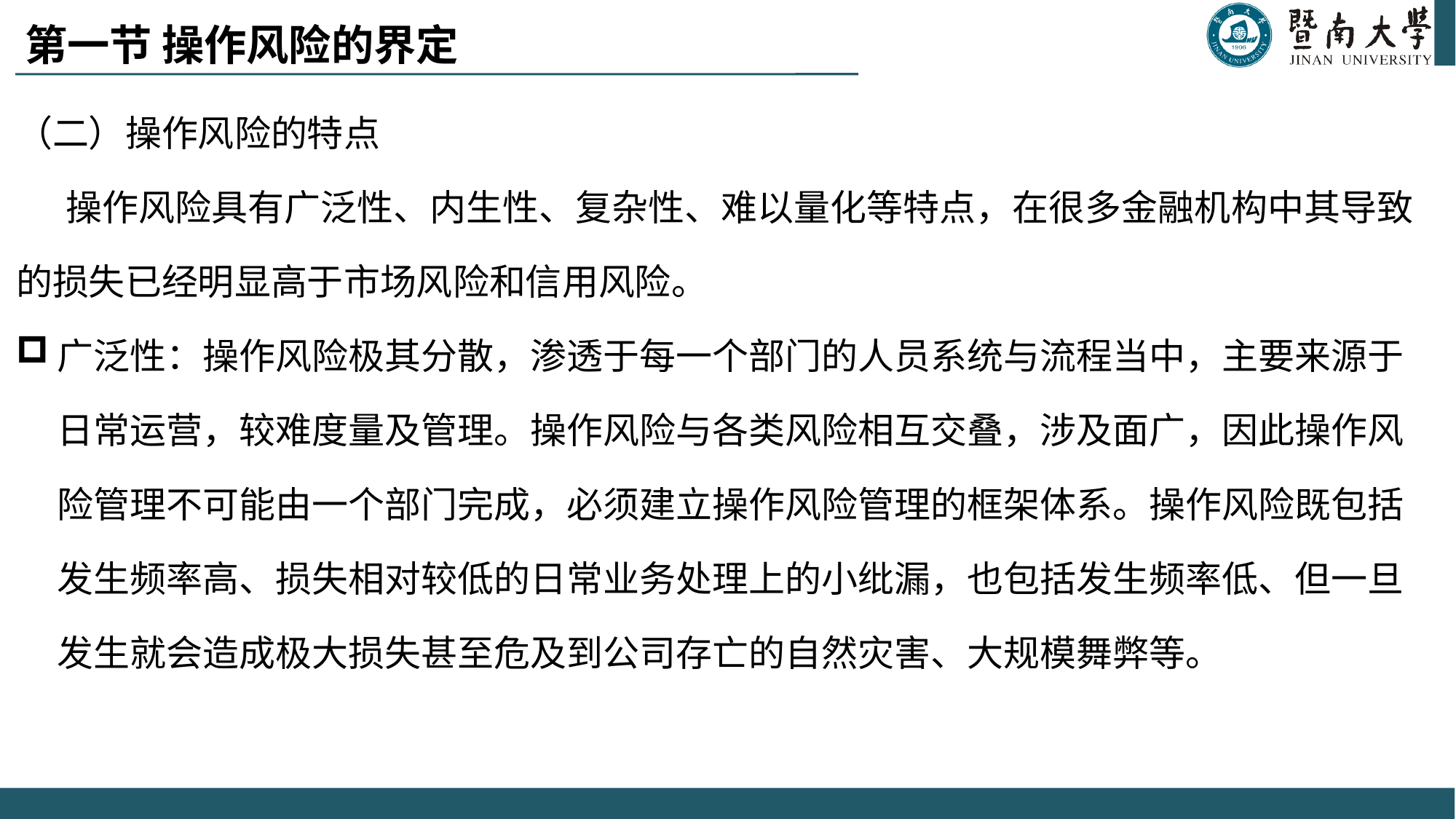

# 第一节 操作风险的界定
（二）操作风险的特点
     操作风险具有广泛性、内生性、复杂性、难以量化等特点，在很多金融机构中其导致的损失已经明显高于市场风险和信用风险。
广泛性：操作风险极其分散，渗透于每一个部门的人员系统与流程当中，主要来源于日常运营，较难度量及管理。操作风险与各类风险相互交叠，涉及面广，因此操作风险管理不可能由一个部门完成，必须建立操作风险管理的框架体系。操作风险既包括发生频率高、损失相对较低的日常业务处理上的小纰漏，也包括发生频率低、但一旦发生就会造成极大损失甚至危及到公司存亡的自然灾害、大规模舞弊等。